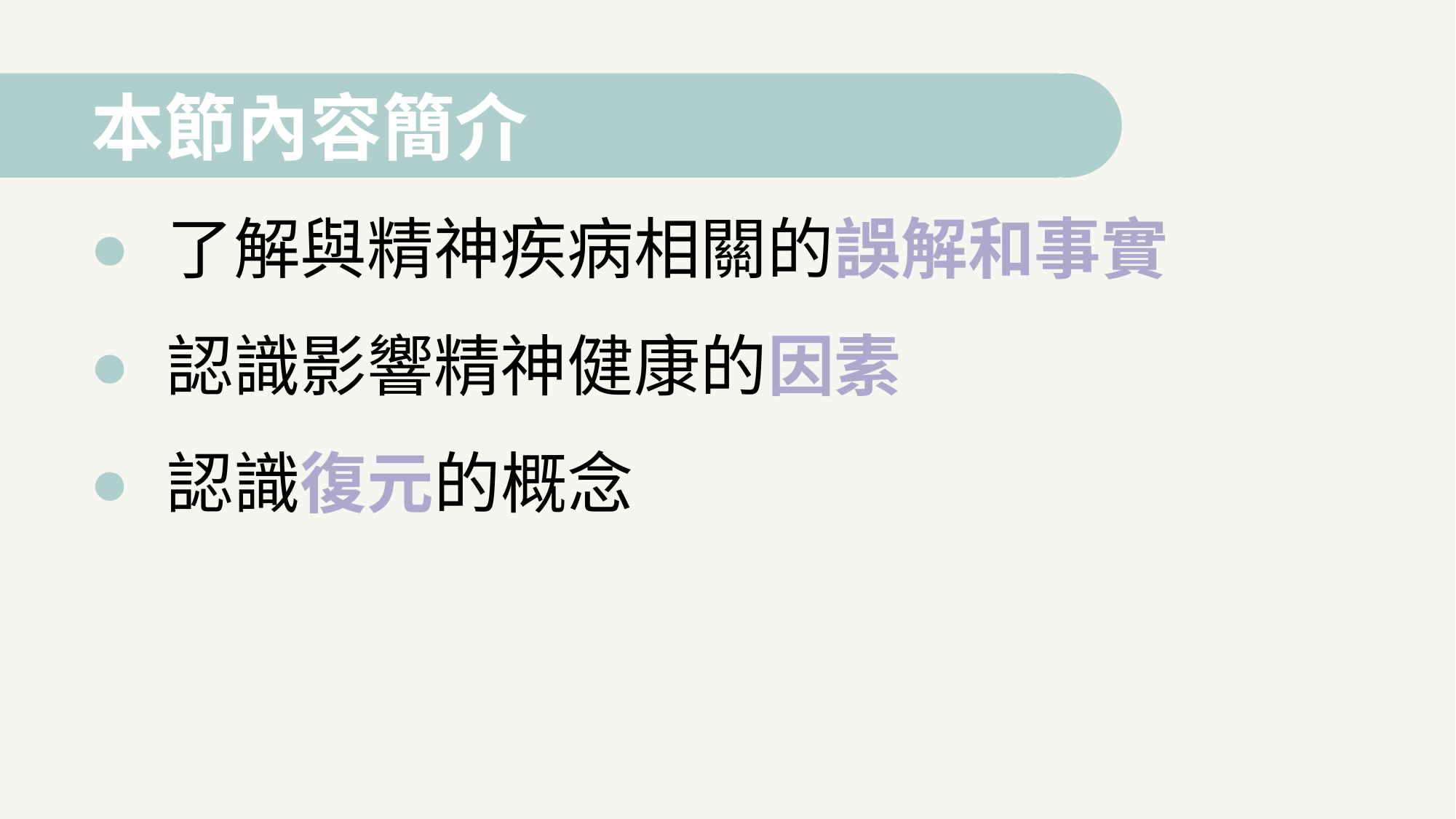

本節內容簡介

了解與精神疾病相關的誤解和事實
認識影響精神健康的因素
認識復元的概念